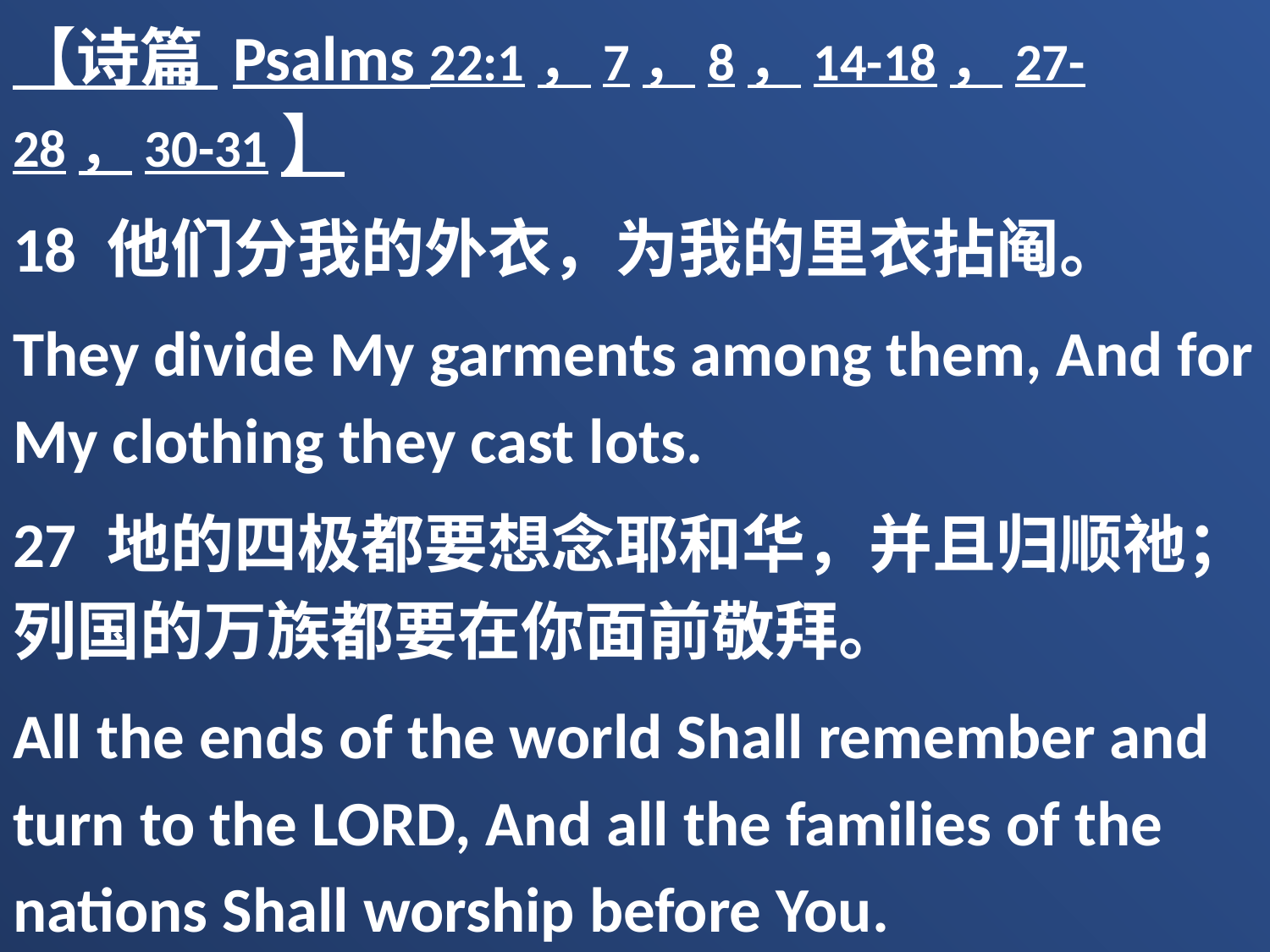

【诗篇 Psalms 22:1，7，8，14-18，27-28，30-31】
18 他们分我的外衣，为我的里衣拈阄。
They divide My garments among them, And for My clothing they cast lots.
27 地的四极都要想念耶和华，并且归顺祂；列国的万族都要在你面前敬拜。
All the ends of the world Shall remember and turn to the LORD, And all the families of the nations Shall worship before You.